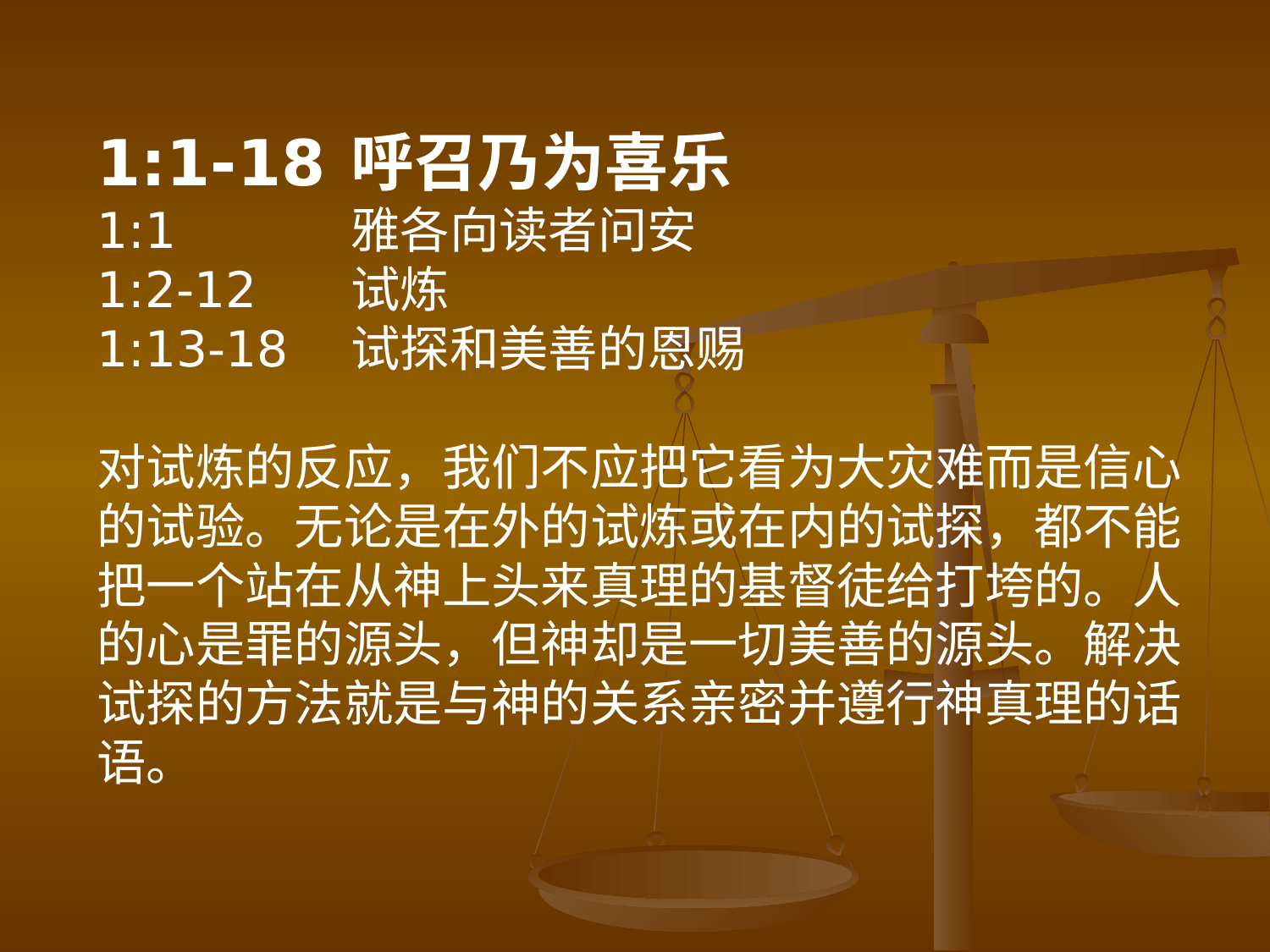

1:1-18 	呼召乃为喜乐
1:1 		雅各向读者问安
1:2-12	试炼
1:13-18	试探和美善的恩赐

对试炼的反应，我们不应把它看为大灾难而是信心的试验。无论是在外的试炼或在内的试探，都不能把一个站在从神上头来真理的基督徒给打垮的。人的心是罪的源头，但神却是一切美善的源头。解决试探的方法就是与神的关系亲密并遵行神真理的话语。